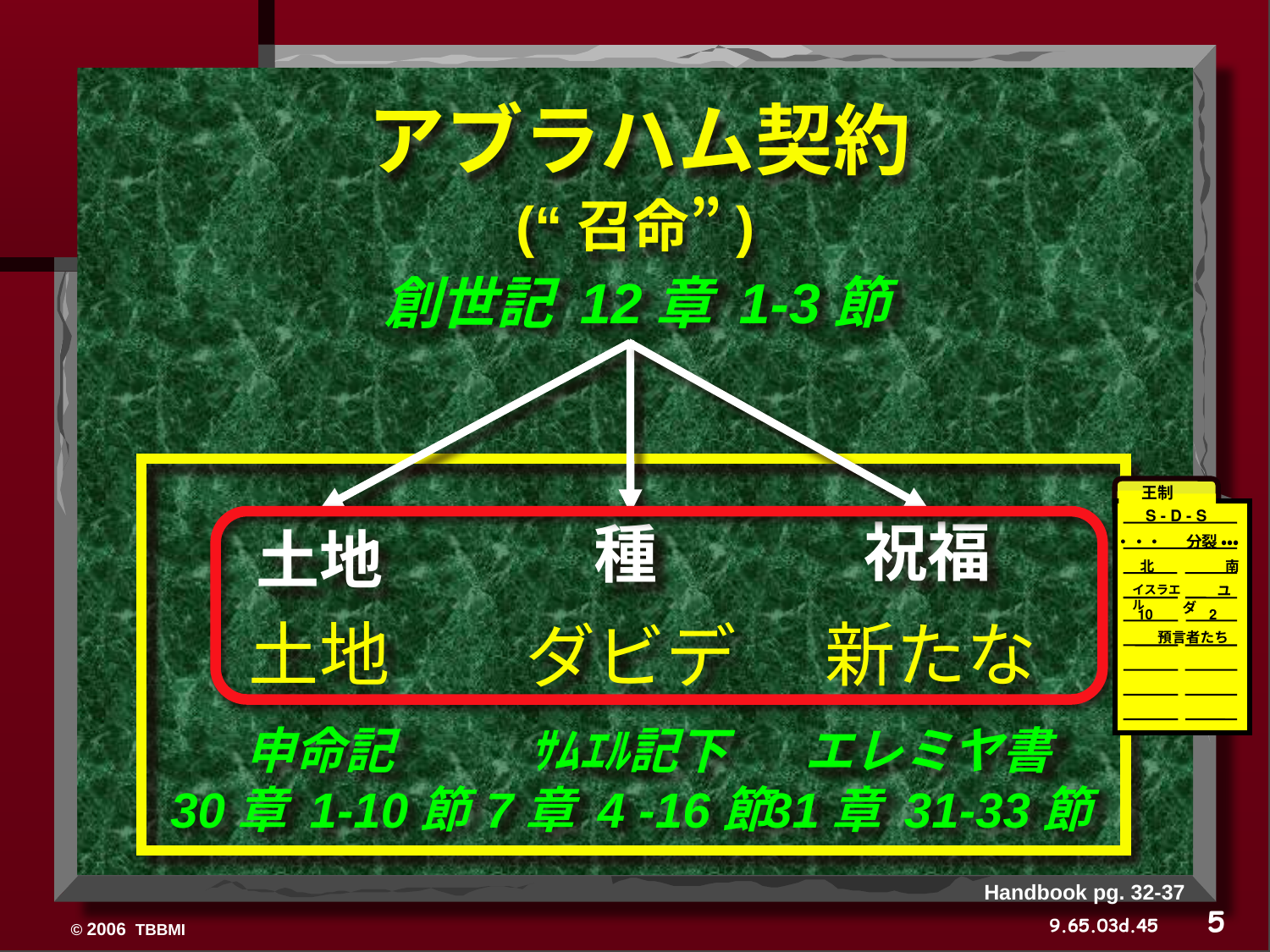

アブラハム契約
(“召命”)
創世記 12章 1-3節

　王制

S - D - S

 ••• 　分裂 •••

　　北　　　　　南

イスラエル
 　　ユダ
10              2

　　　預言者たち

祝福
種

土地
土地
新たな
ダビデ
エレミヤ書
31章 31-33節
申命記
30章 1-10節
ｻﾑｴﾙ記下
7章 4 -16節
Handbook pg. 32-37
5
45